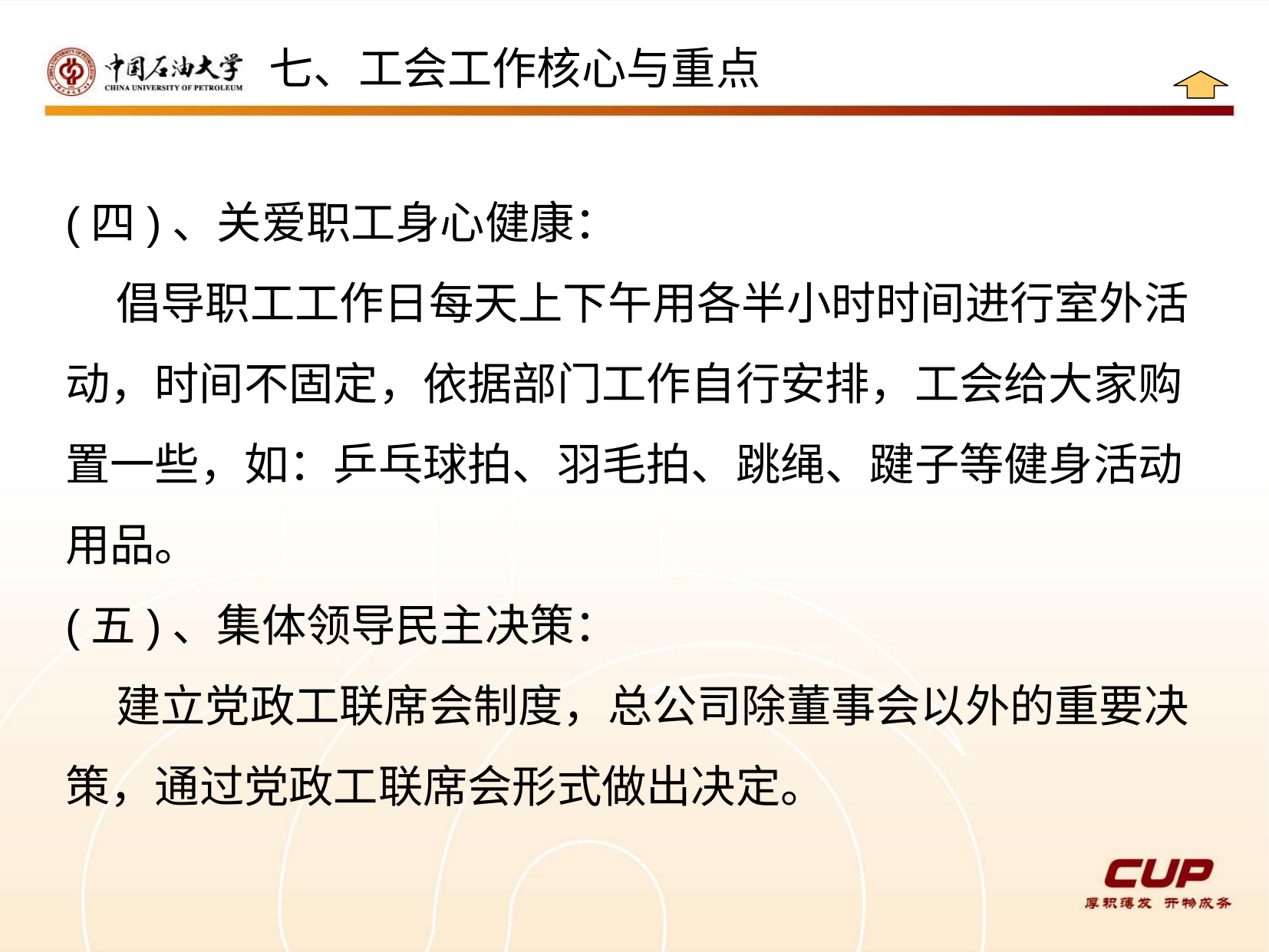

七、工会工作核心与重点

(四)、关爱职工身心健康：
    倡导职工工作日每天上下午用各半小时时间进行室外活动，时间不固定，依据部门工作自行安排，工会给大家购置一些，如：乒乓球拍、羽毛拍、跳绳、踺子等健身活动用品。
(五)、集体领导民主决策：
    建立党政工联席会制度，总公司除董事会以外的重要决策，通过党政工联席会形式做出决定。